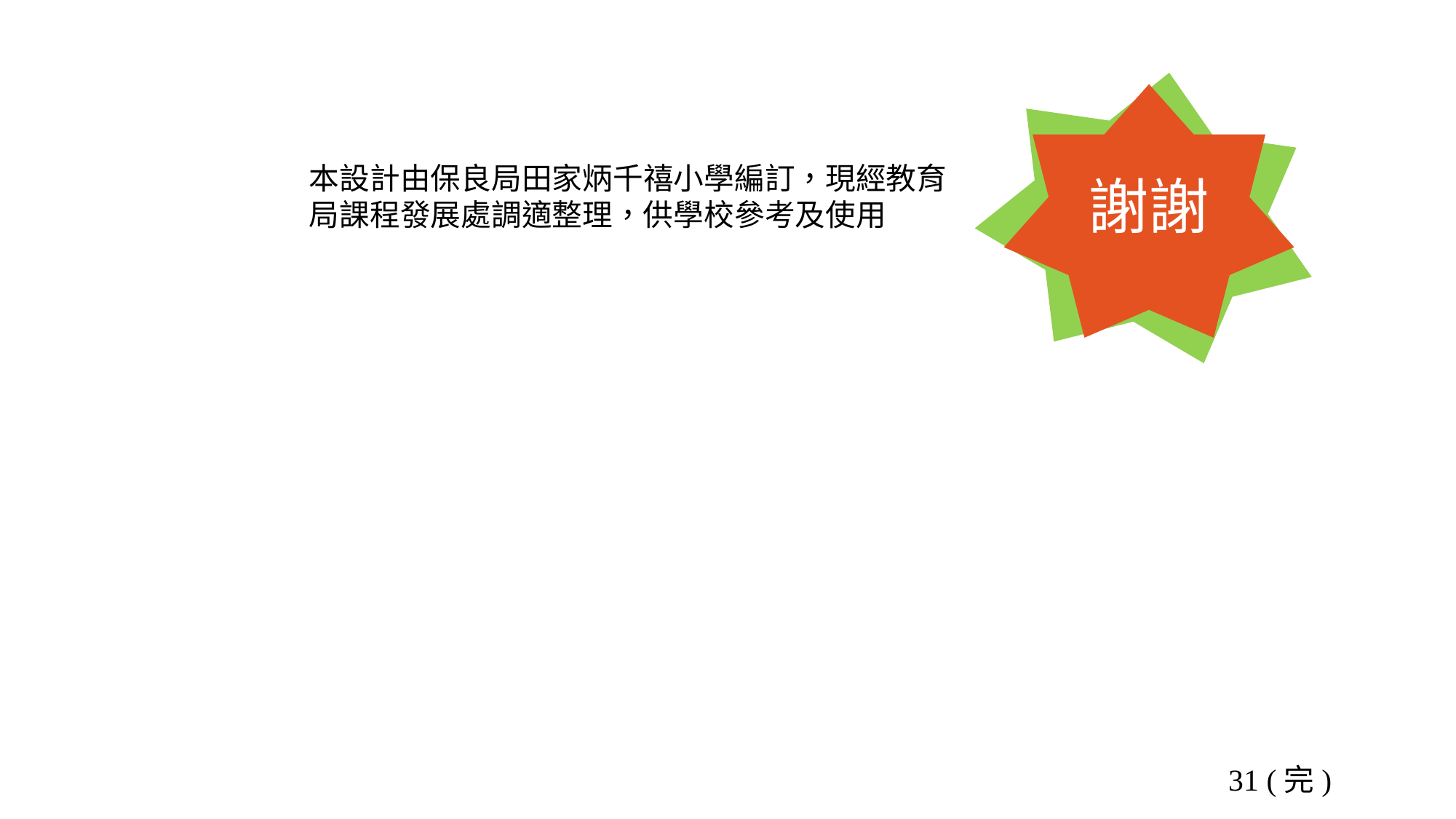

謝謝
本設計由保良局田家炳千禧小學編訂，現經教育局課程發展處調適整理，供學校參考及使用
31 (完)